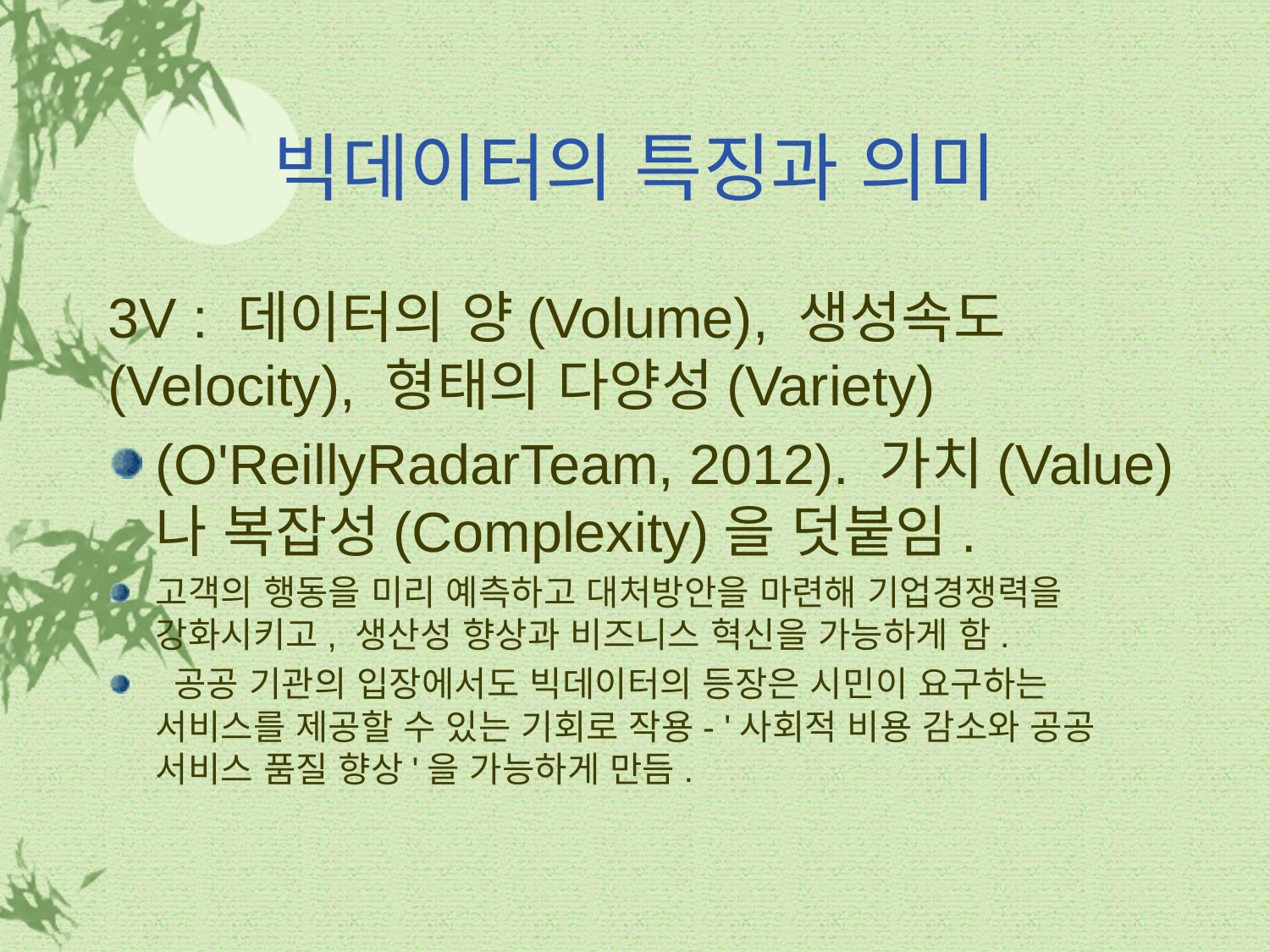

# 빅데이터의 특징과 의미
3V : 데이터의 양(Volume), 생성속도(Velocity), 형태의 다양성(Variety)
(O'ReillyRadarTeam, 2012). 가치(Value)나 복잡성(Complexity)을 덧붙임.
고객의 행동을 미리 예측하고 대처방안을 마련해 기업경쟁력을 강화시키고, 생산성 향상과 비즈니스 혁신을 가능하게 함.
 공공 기관의 입장에서도 빅데이터의 등장은 시민이 요구하는 서비스를 제공할 수 있는 기회로 작용- '사회적 비용 감소와 공공 서비스 품질 향상'을 가능하게 만듬.